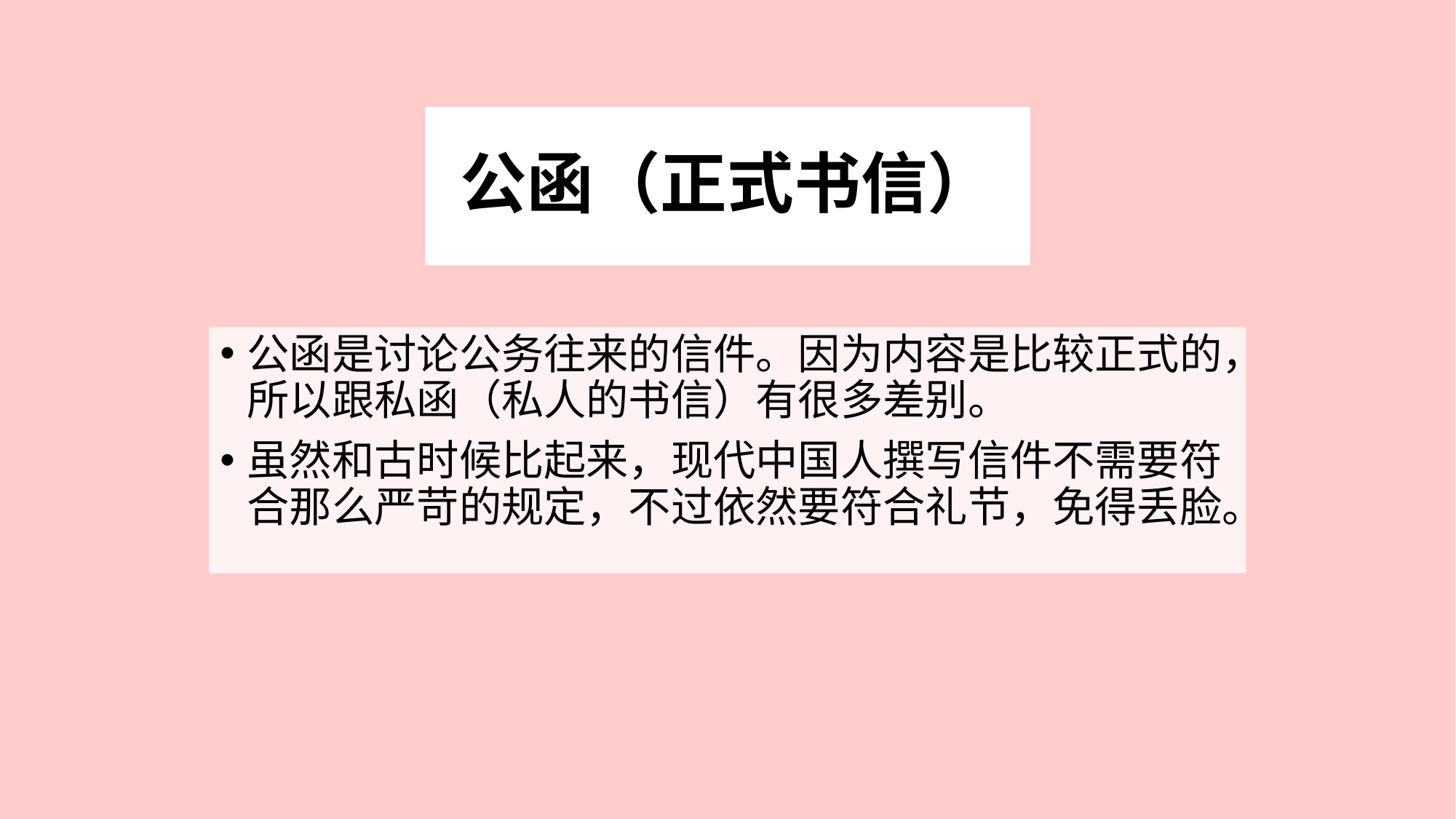

# 公函（正式书信）
公函是讨论公务往来的信件。因为内容是比较正式的，所以跟私函（私人的书信）有很多差别。
虽然和古时候比起来，现代中国人撰写信件不需要符合那么严苛的规定，不过依然要符合礼节，免得丢脸。